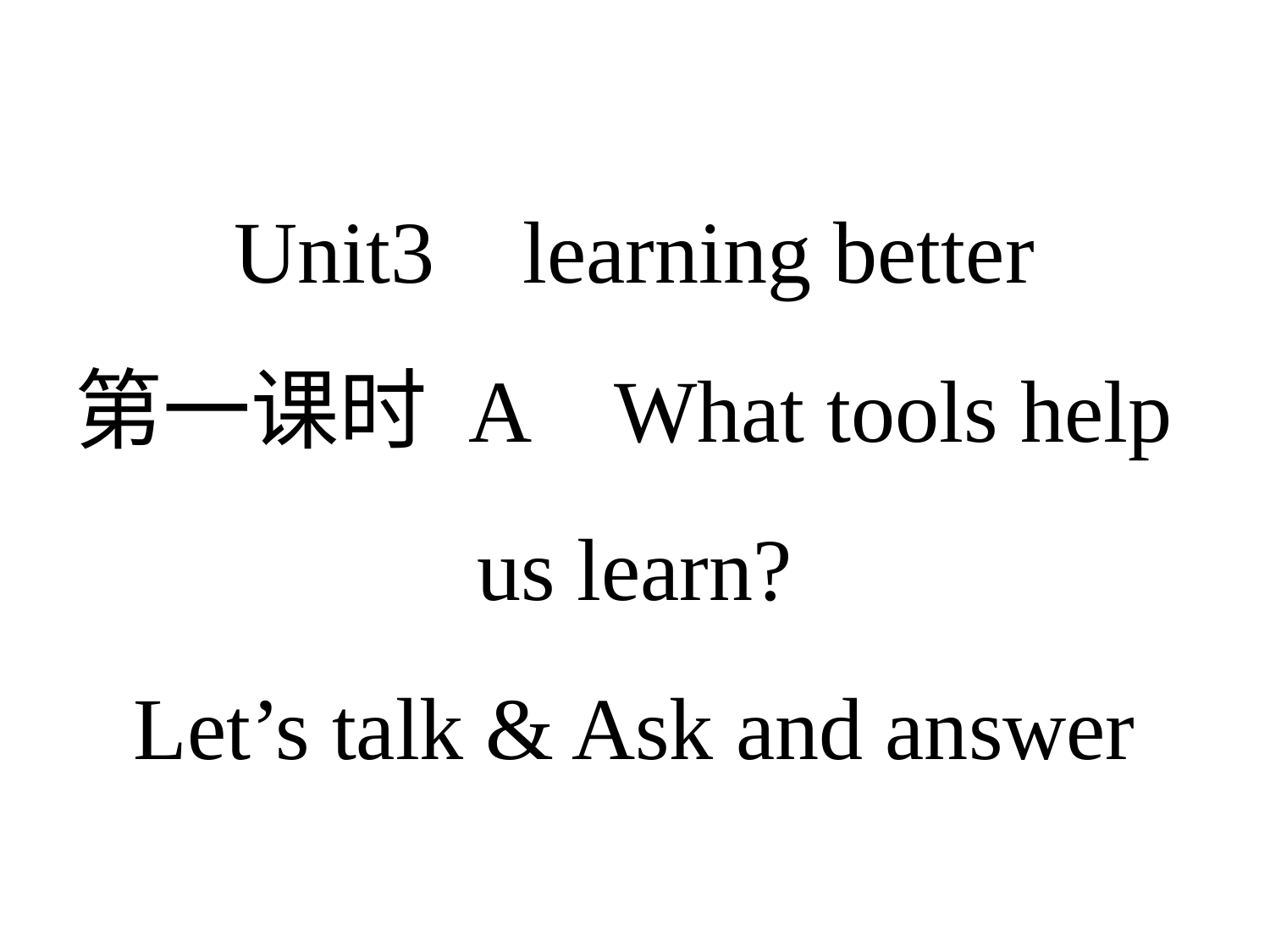

Unit3    learning better
第一课时 A    What tools help
us learn?
Let’s talk & Ask and answer